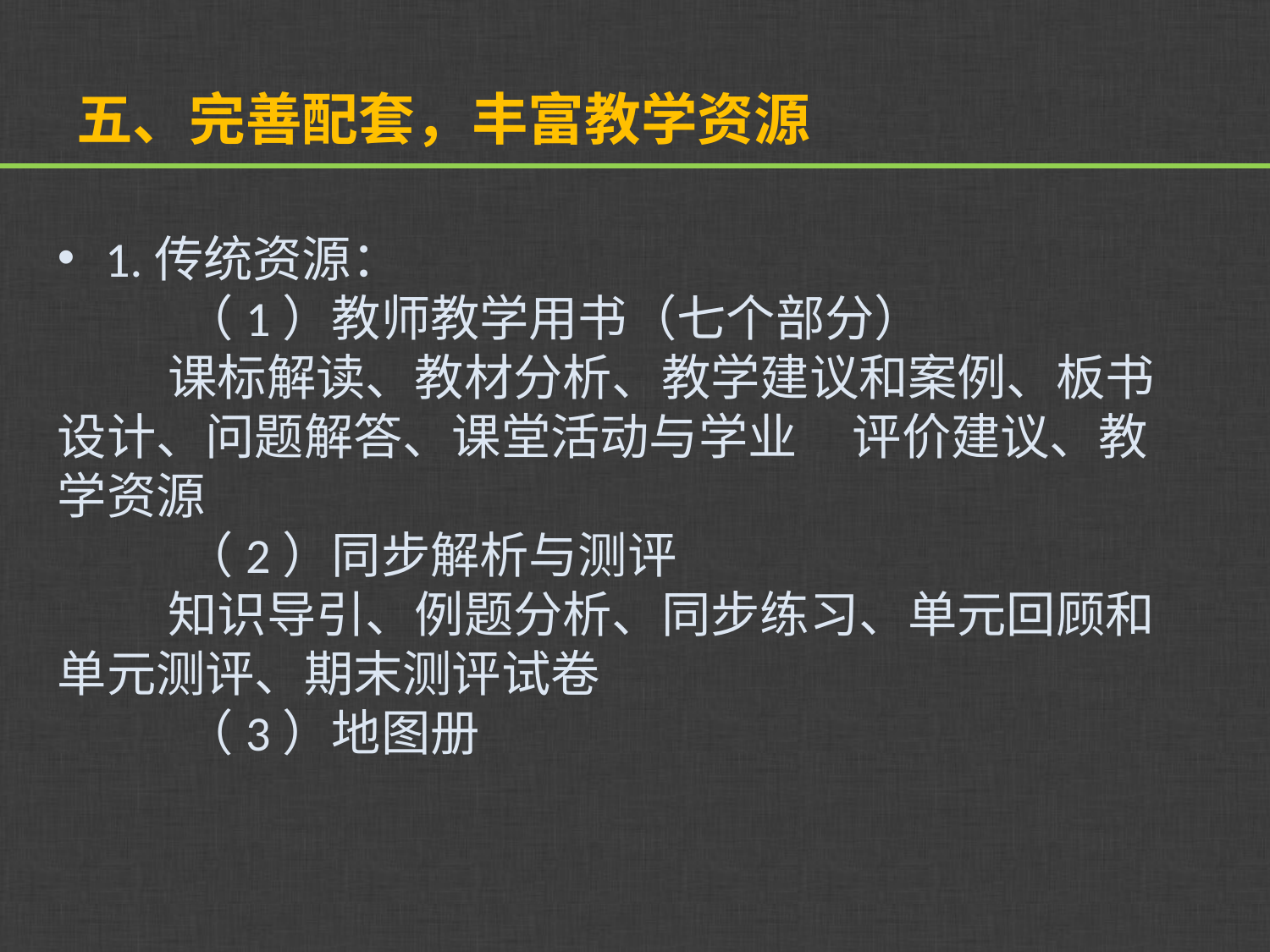

# 五、完善配套，丰富教学资源
1.传统资源：
	（1）教师教学用书（七个部分）
         课标解读、教材分析、教学建议和案例、板书设计、问题解答、课堂活动与学业     评价建议、教学资源
	（2）同步解析与测评
         知识导引、例题分析、同步练习、单元回顾和单元测评、期末测评试卷
	（3）地图册